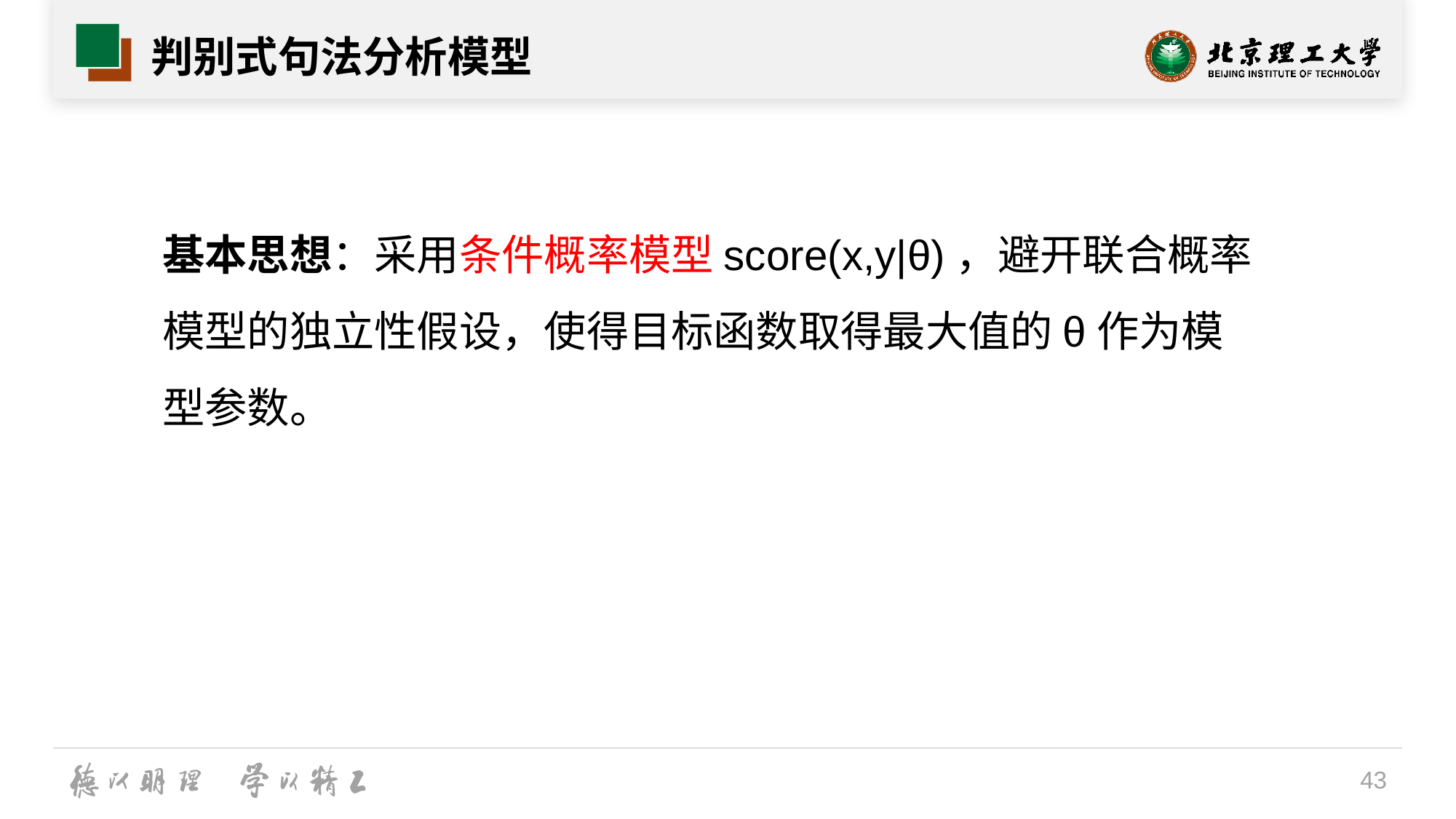

# 判别式句法分析模型
基本思想：采用条件概率模型score(x,y|θ)，避开联合概率模型的独立性假设，使得目标函数取得最大值的θ作为模型参数。